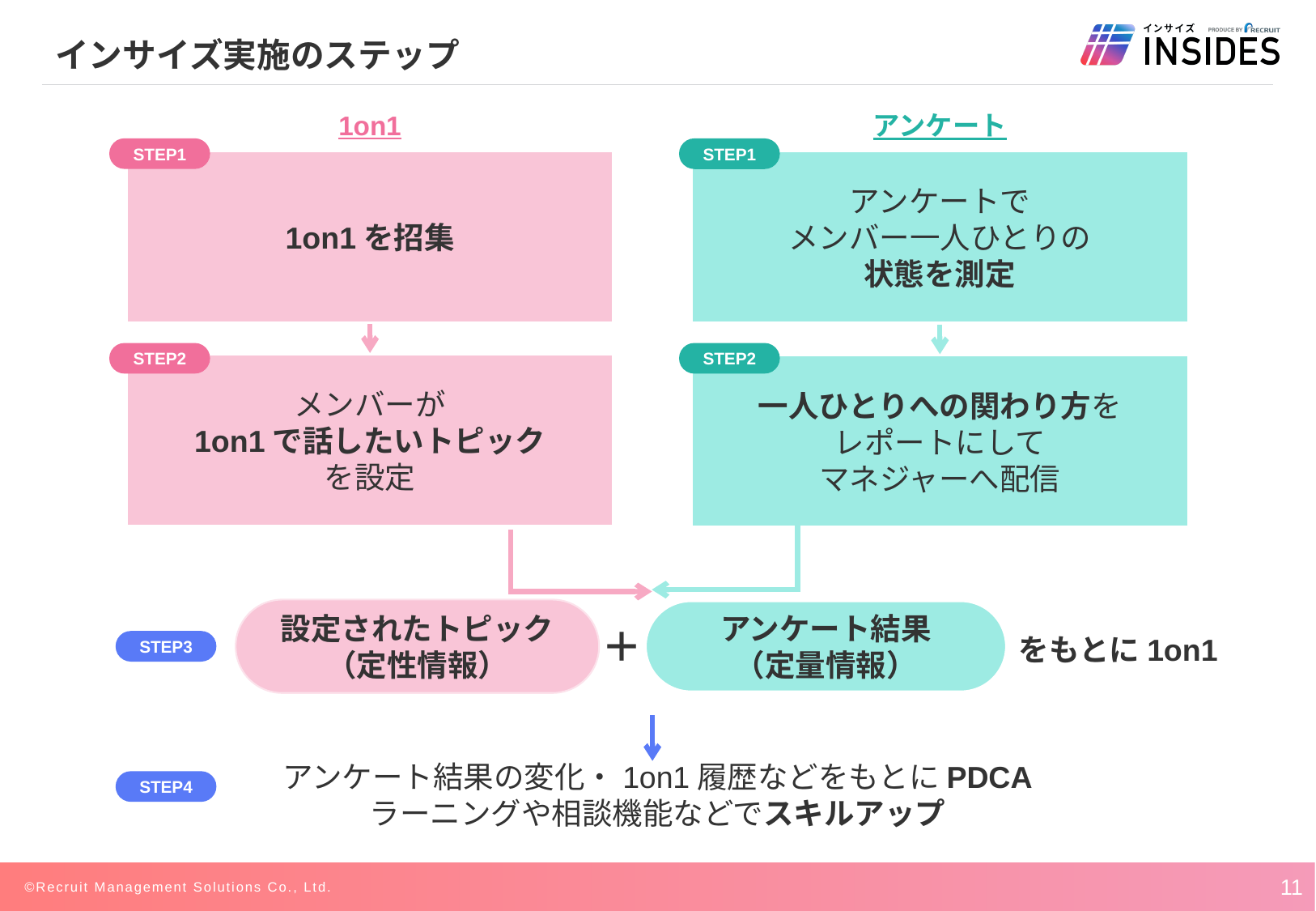

# インサイズ実施のステップ
1on1
アンケート
STEP1
STEP1
1on1を招集
アンケートで
メンバー一人ひとりの
状態を測定
STEP2
STEP2
メンバーが
1on1で話したいトピック
を設定
一人ひとりへの関わり方を
レポートにして
マネジャーへ配信
設定されたトピック（定性情報）
アンケート結果
（定量情報）
＋
をもとに1on1
STEP3
アンケート結果の変化・1on1履歴などをもとにPDCA
ラーニングや相談機能などでスキルアップ
STEP4